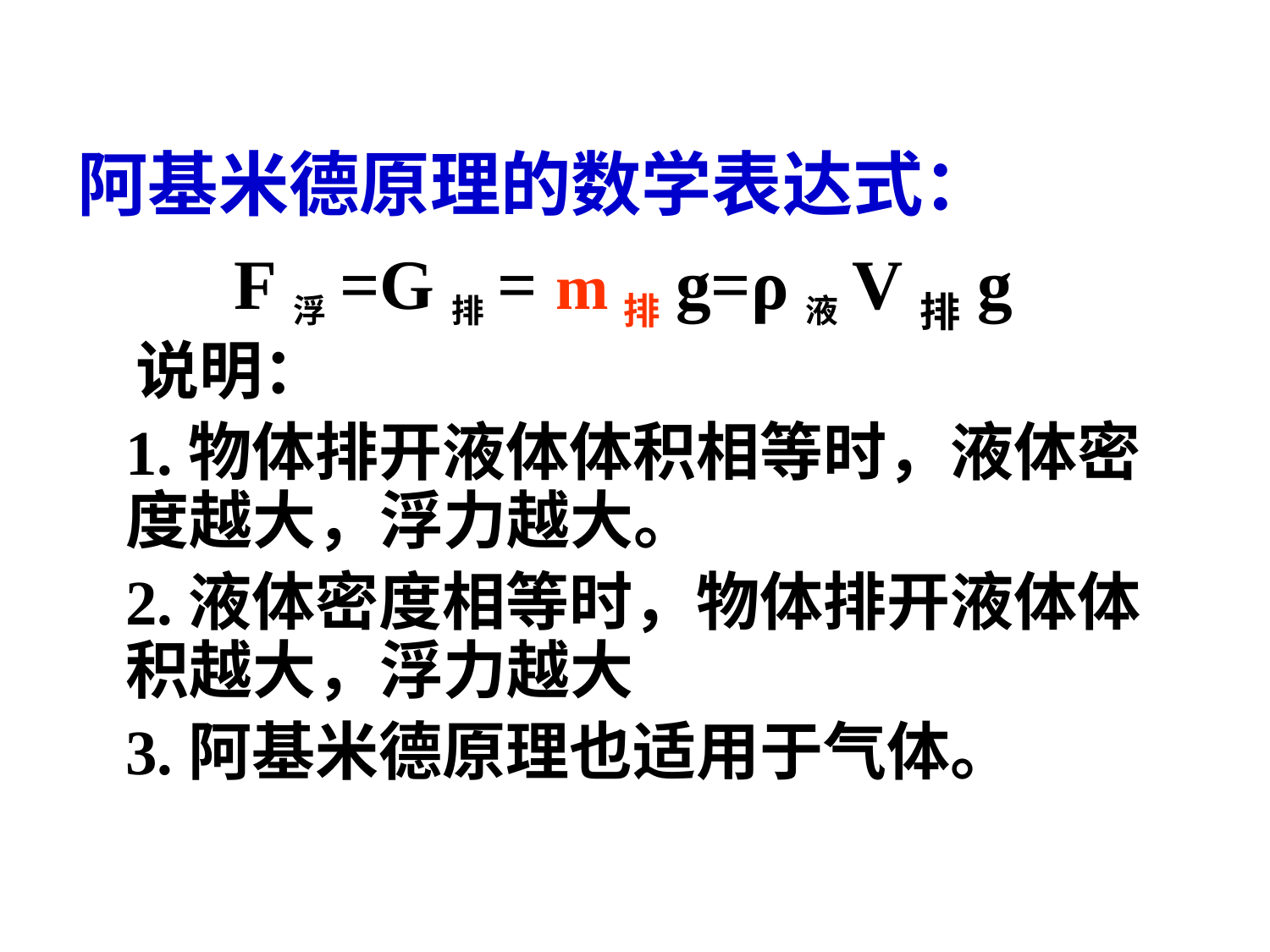

阿基米德原理的数学表达式：
           F浮=G排= m排g=ρ液V排g
   说明：
   1.物体排开液体体积相等时，液体密度越大，浮力越大。
   2.液体密度相等时，物体排开液体体积越大，浮力越大
   3.阿基米德原理也适用于气体。